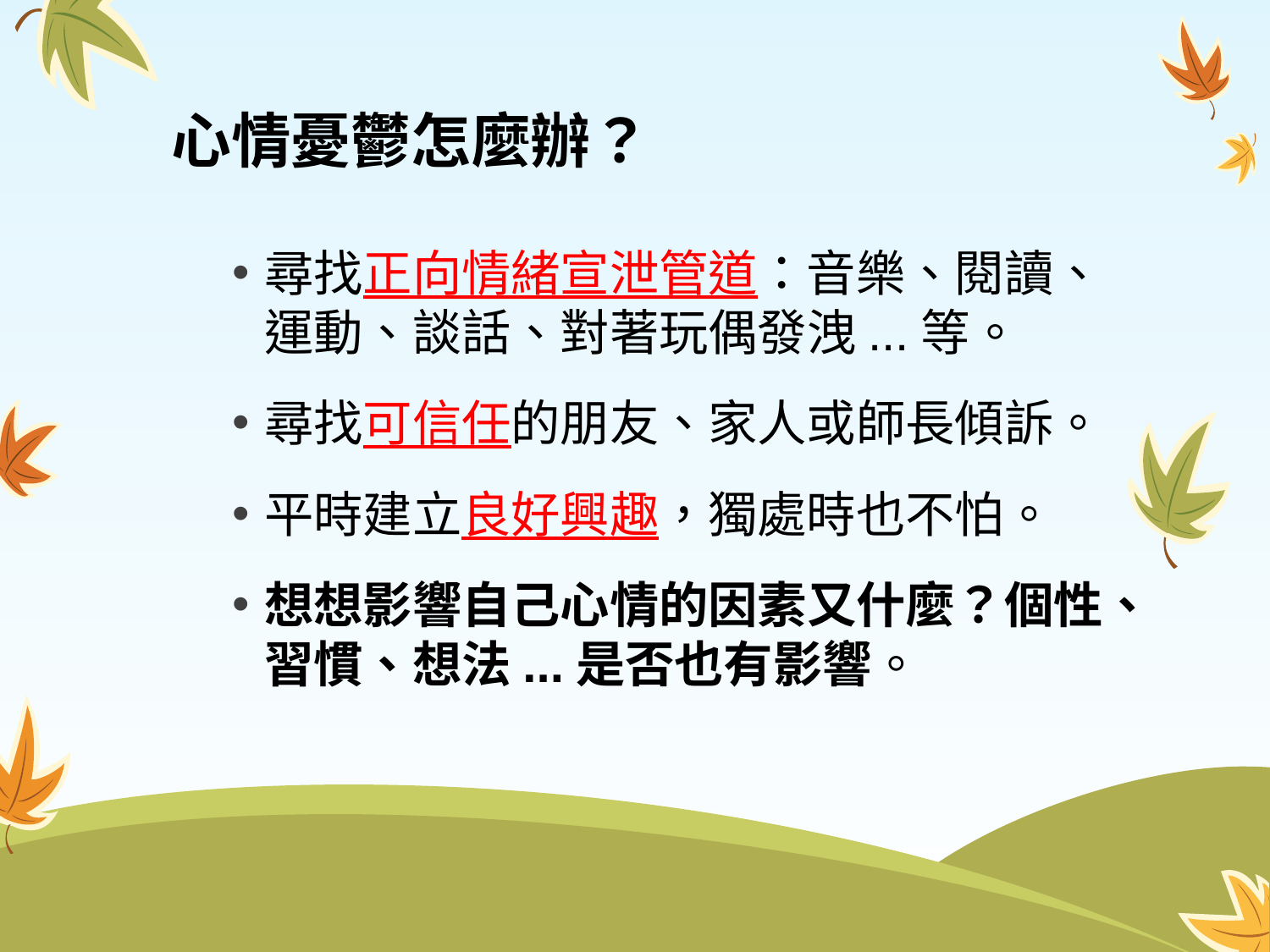

# 心情憂鬱怎麼辦？
尋找正向情緒宣泄管道：音樂、閱讀、運動、談話、對著玩偶發洩...等。
尋找可信任的朋友、家人或師長傾訴。
平時建立良好興趣，獨處時也不怕。
想想影響自己心情的因素又什麼？個性、習慣、想法...是否也有影響。